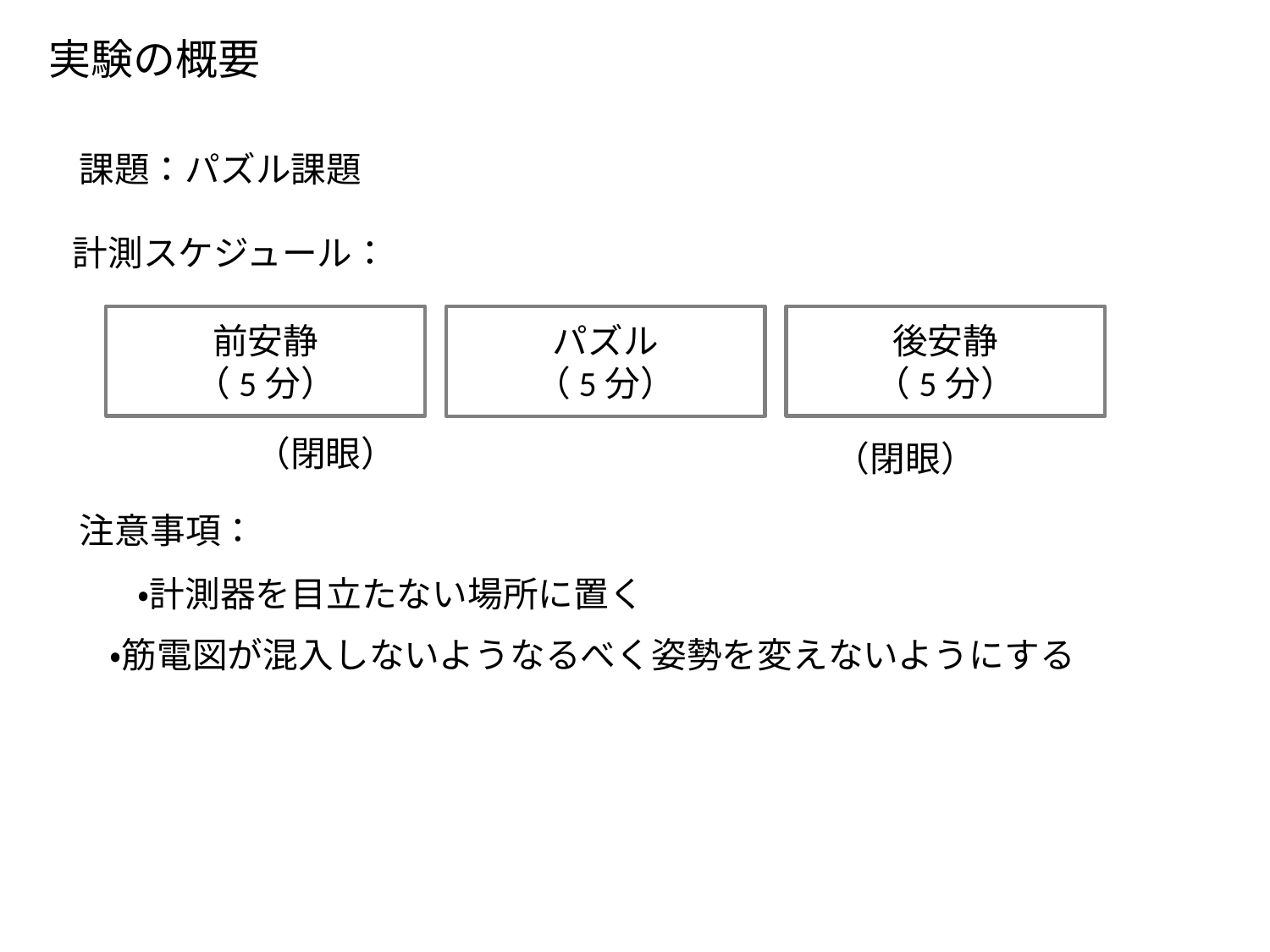

実験の概要
課題：パズル課題
計測スケジュール：
前安静
（5分）
後安静
（5分）
パズル
（5分）
（閉眼）
（閉眼）
注意事項：
・計測器を目立たない場所に置く
・筋電図が混入しないようなるべく姿勢を変えないようにする